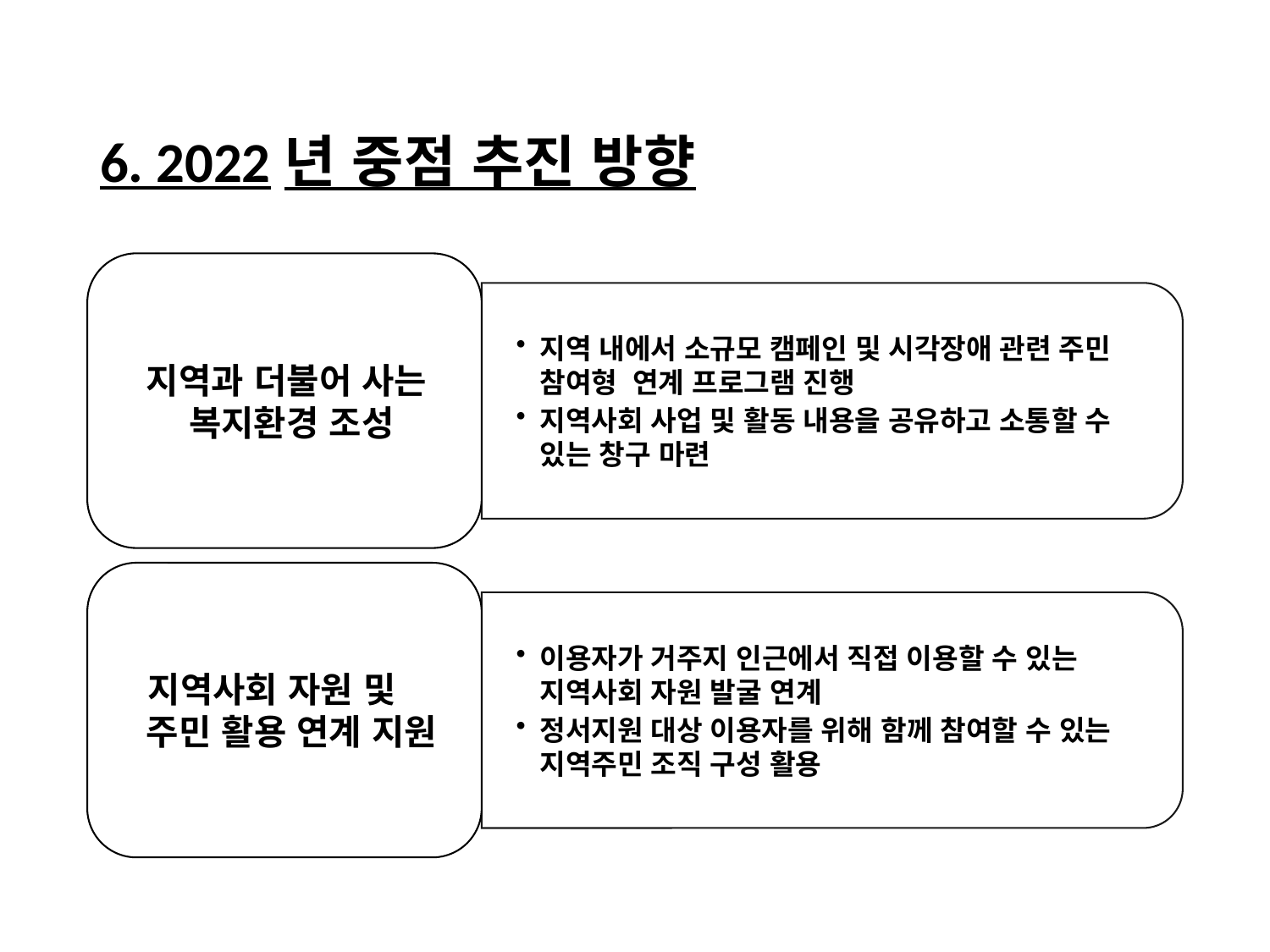

# 6. 2022년 중점 추진 방향
지역 내에서 소규모 캠페인 및 시각장애 관련 주민 참여형  연계 프로그램 진행
지역사회 사업 및 활동 내용을 공유하고 소통할 수 있는 창구 마련
지역과 더불어 사는  복지환경 조성
이용자가 거주지 인근에서 직접 이용할 수 있는 지역사회 자원 발굴 연계
정서지원 대상 이용자를 위해 함께 참여할 수 있는 지역주민 조직 구성 활용
지역사회 자원 및     주민 활용 연계 지원